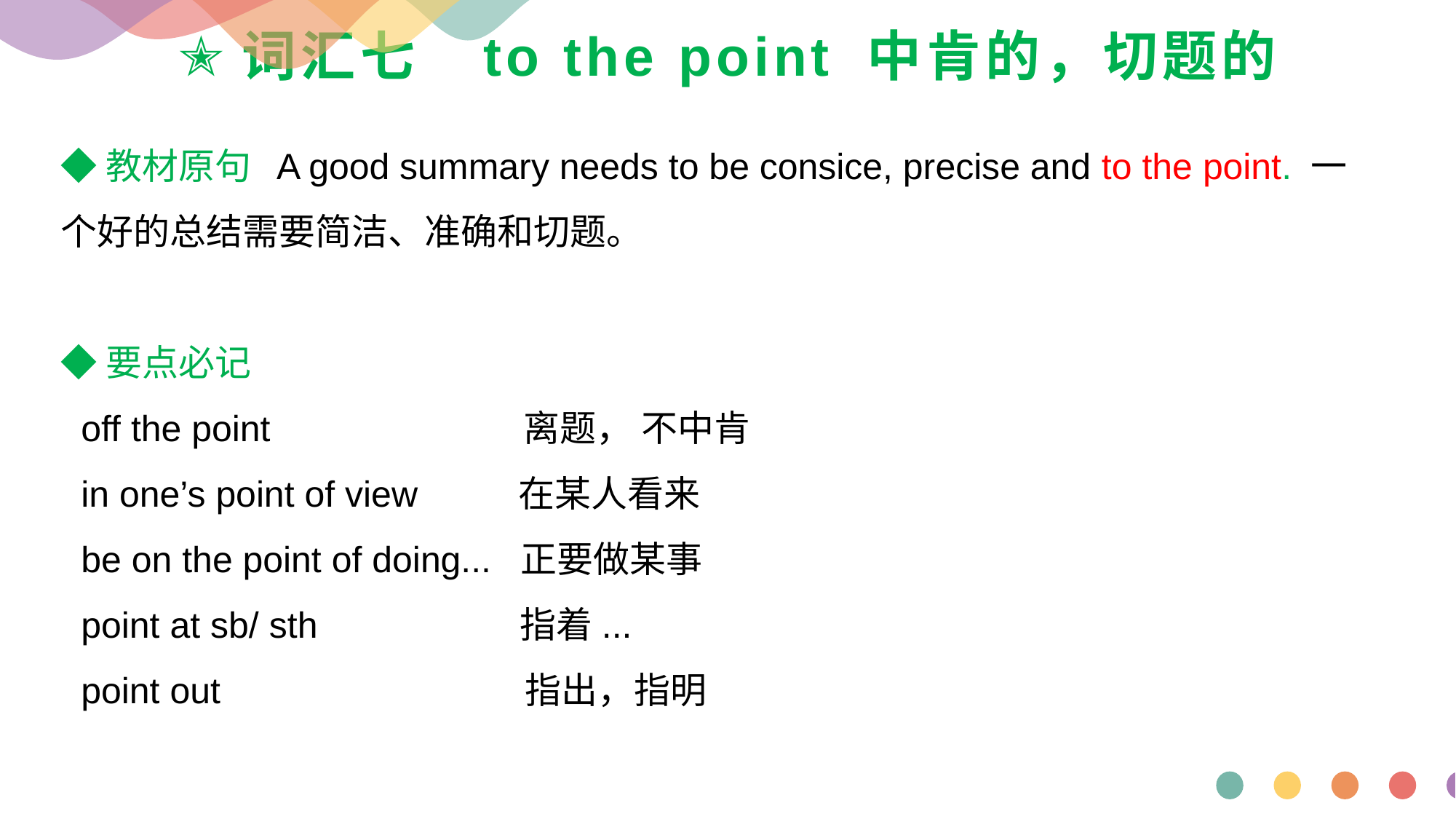

# ✭词汇七   to the point 中肯的，切题的
◆教材原句  A good summary needs to be consice, precise and to the point. 一个好的总结需要简洁、准确和切题。

◆要点必记
  off the point                        离题， 不中肯
  in one’s point of view         在某人看来
  be on the point of doing...  正要做某事
  point at sb/ sth                   指着...
  point out                             指出，指明